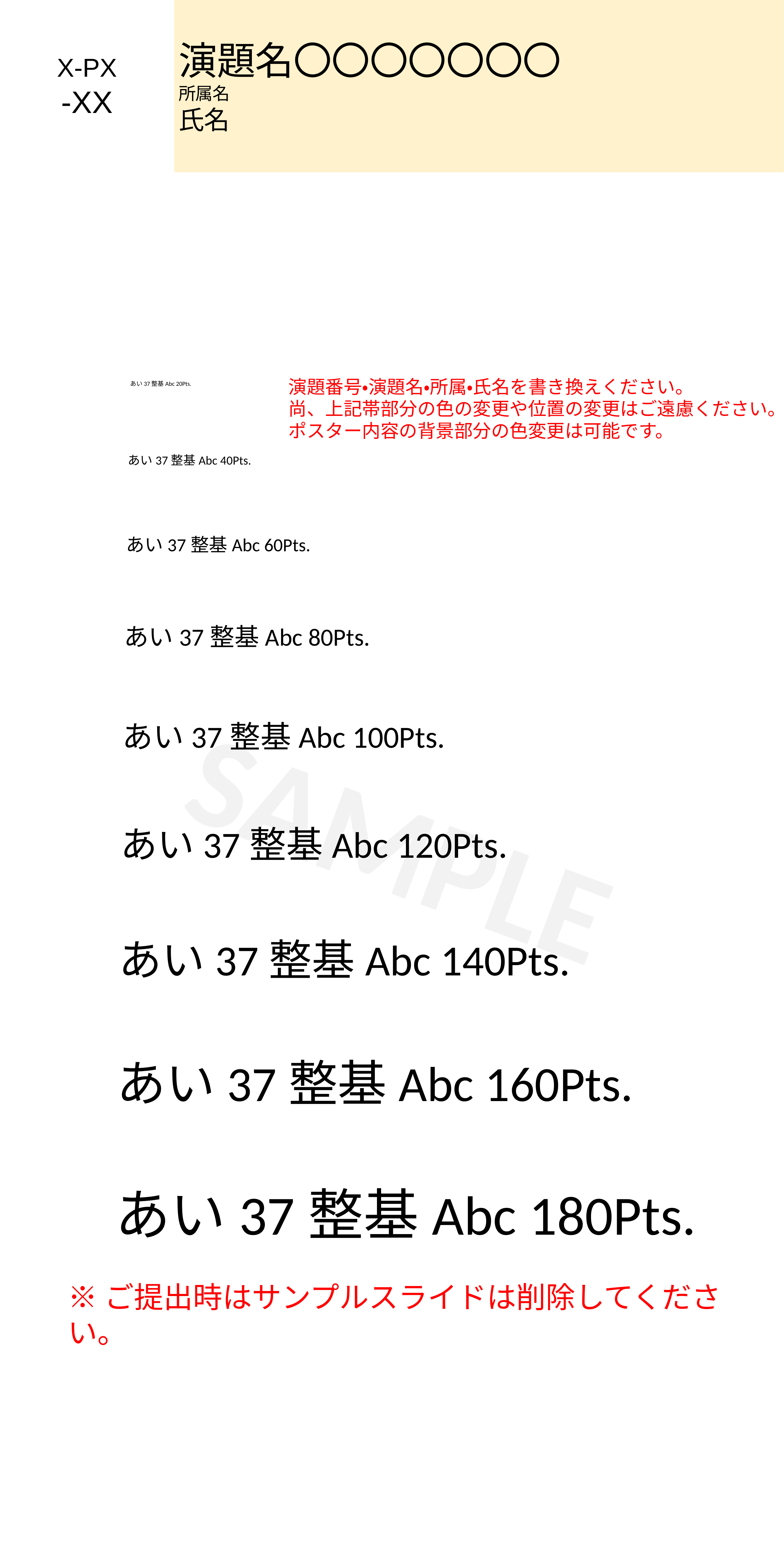

X-PX
-XX
演題名〇〇〇〇〇〇〇
所属名
氏名
演題番号・演題名・所属・氏名を書き換えください。
尚、上記帯部分の色の変更や位置の変更はご遠慮ください。
ポスター内容の背景部分の色変更は可能です。
あい37整基Abc 20Pts.
あい37整基Abc 40Pts.
あい37整基Abc 60Pts.
あい37整基Abc 80Pts.
あい37整基Abc 100Pts.
SAMPLE
あい37整基Abc 120Pts.
あい37整基Abc 140Pts.
あい37整基Abc 160Pts.
あい37整基Abc 180Pts.
※ご提出時はサンプルスライドは削除してください。